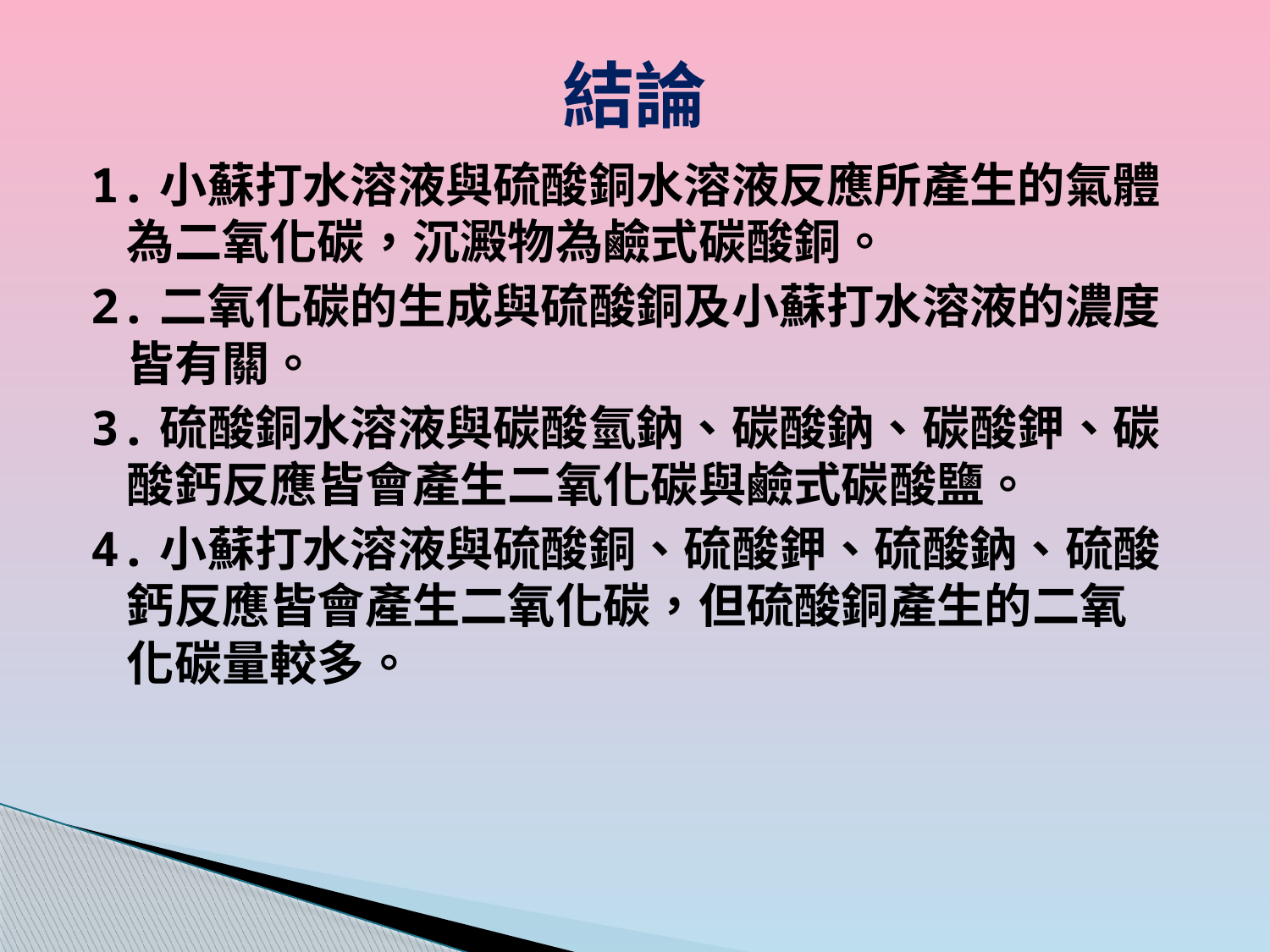

# 結論
1.小蘇打水溶液與硫酸銅水溶液反應所產生的氣體為二氧化碳，沉澱物為鹼式碳酸銅。
2.二氧化碳的生成與硫酸銅及小蘇打水溶液的濃度皆有關。
3.硫酸銅水溶液與碳酸氫鈉、碳酸鈉、碳酸鉀、碳酸鈣反應皆會產生二氧化碳與鹼式碳酸鹽。
4.小蘇打水溶液與硫酸銅、硫酸鉀、硫酸鈉、硫酸鈣反應皆會產生二氧化碳，但硫酸銅產生的二氧化碳量較多。